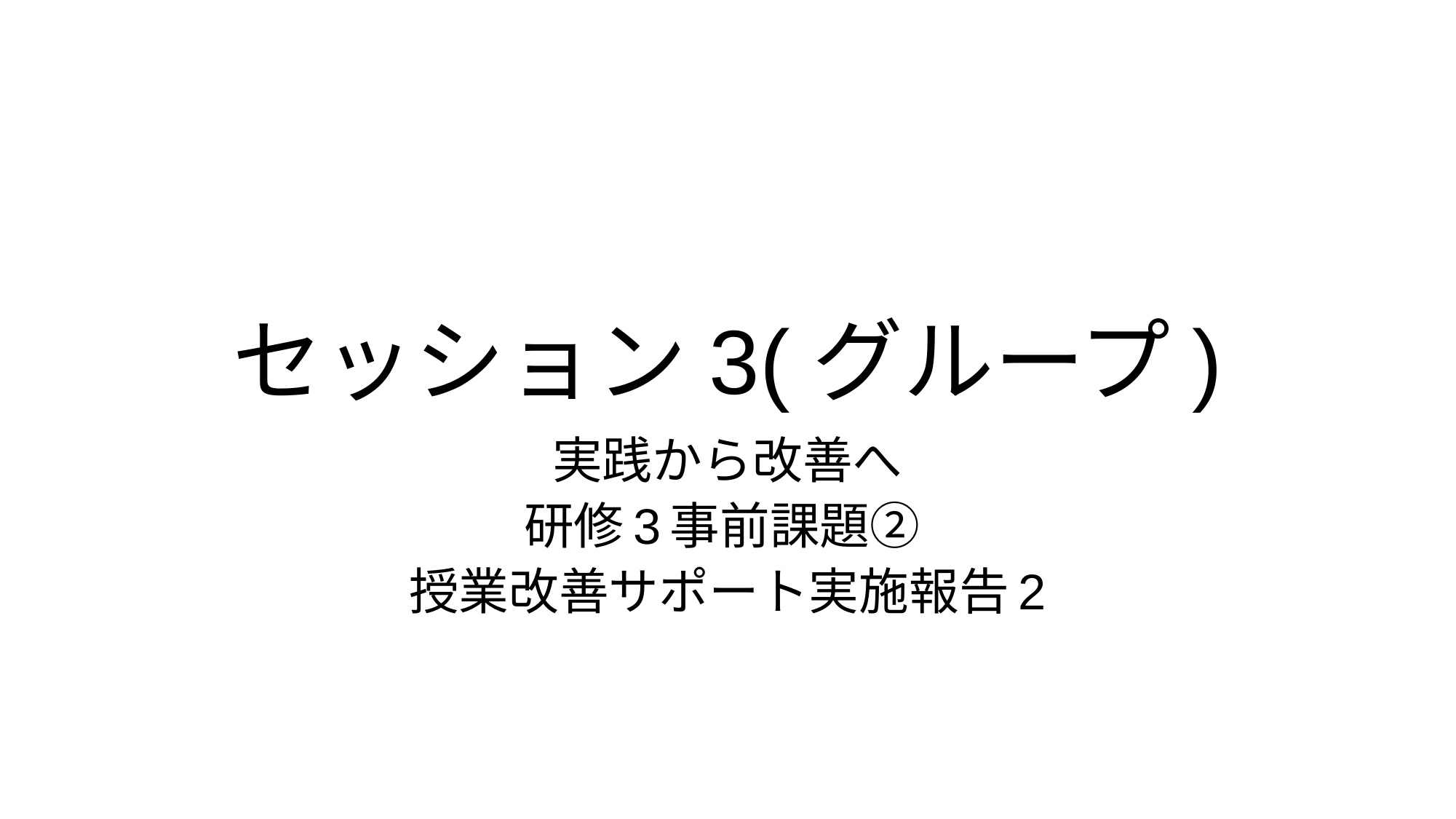

# セッション3(グループ)
実践から改善へ
研修3事前課題②
授業改善サポート実施報告2